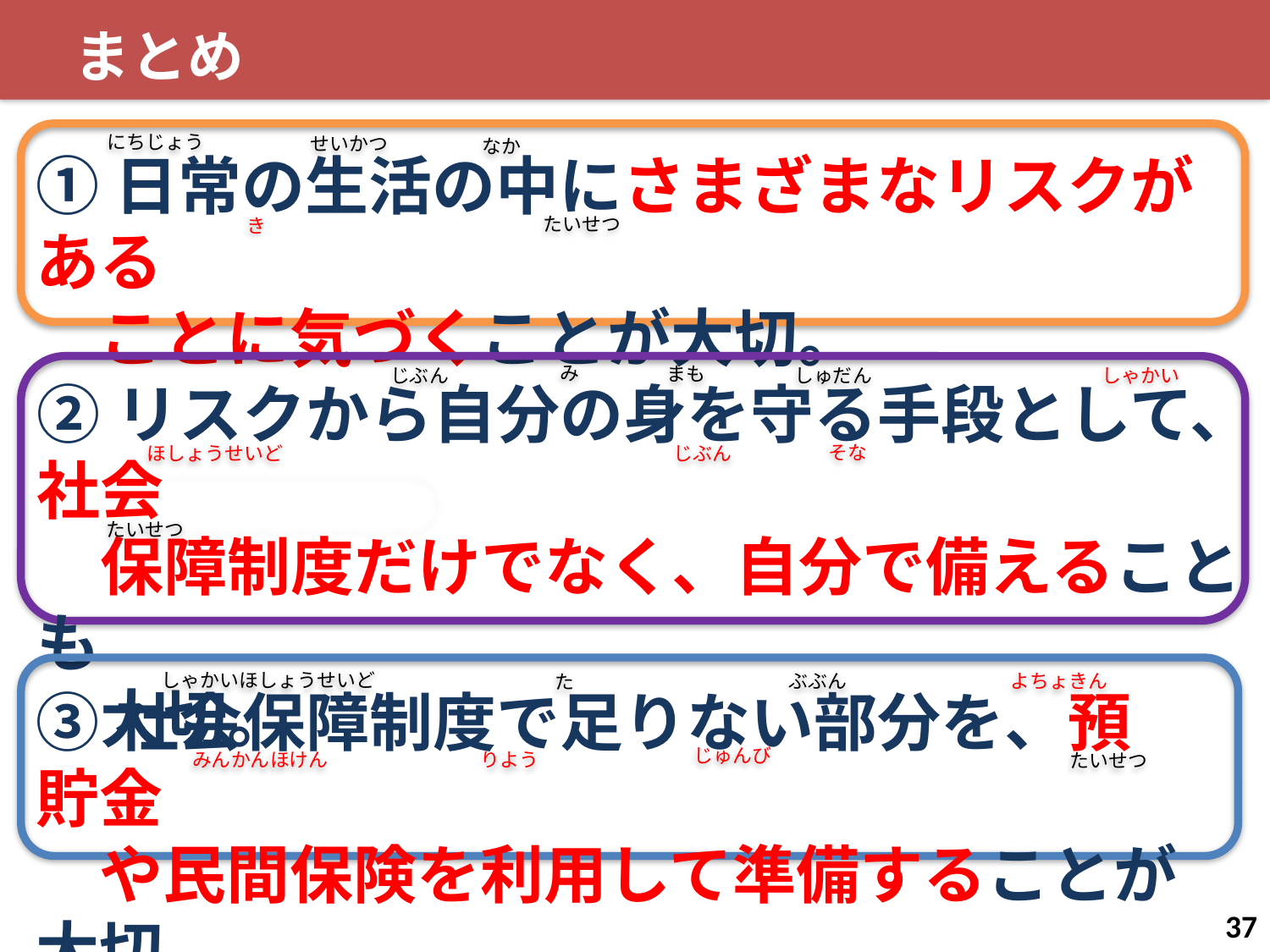

まとめ
にちじょう
せいかつ
なか
たいせつ
き

①日常の生活の中にさまざまなリスクがある
　ことに気づくことが大切。
み
まも
しゅだん
じぶん
しゃかい
そな
ほしょうせいど
じぶん
たいせつ

②リスクから自分の身を守る手段として、社会
　保障制度だけでなく、自分で備えることも
　大切。

しゃかいほしょうせいど
ぶぶん
よちょきん
た
じゅんび
りよう
みんかんほけん
たいせつ

③社会保障制度で足りない部分を、預貯金
　や民間保険を利用して準備することが大切。
37